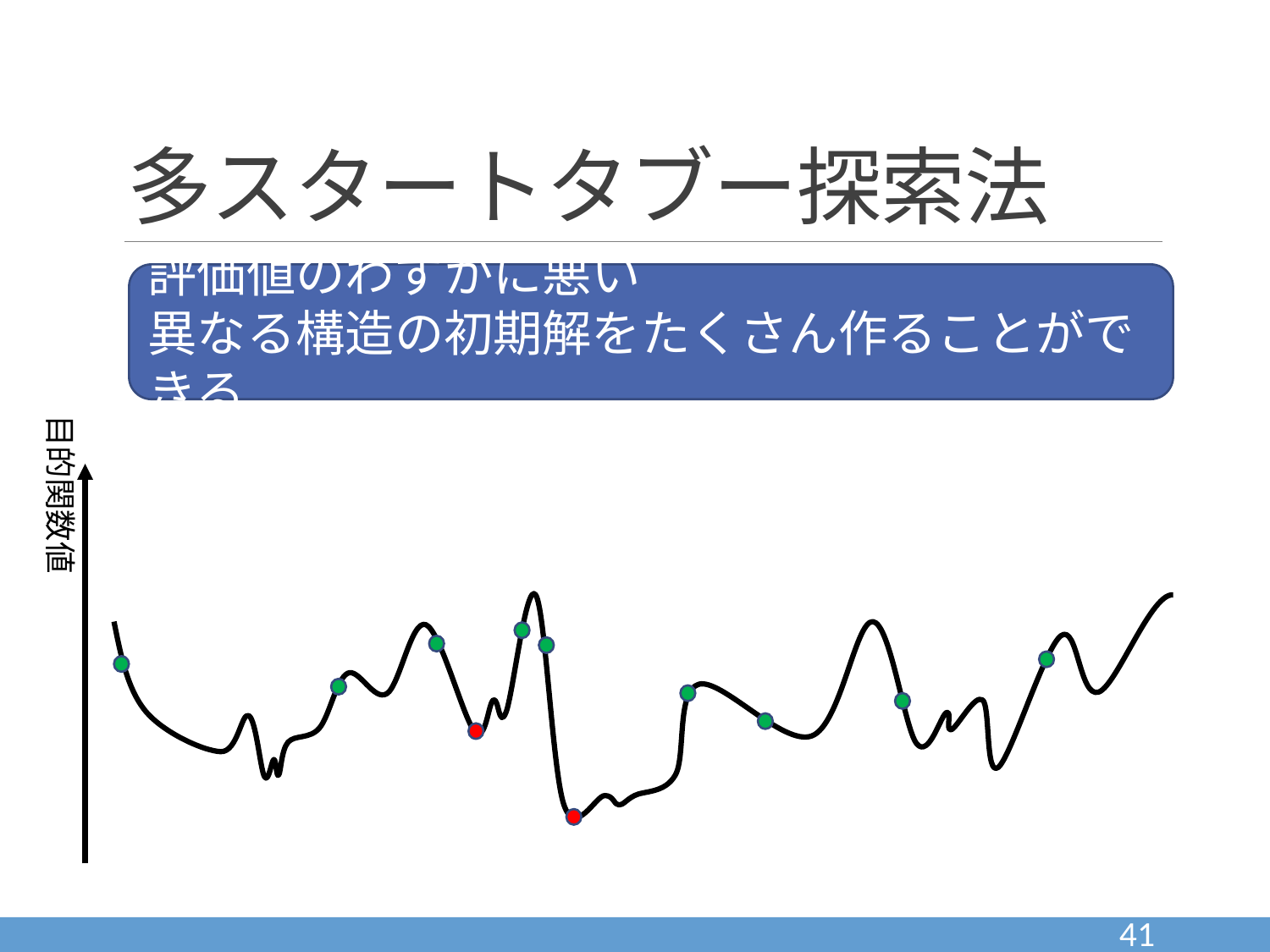

# 多スタートタブー探索法
評価値のわずかに悪い
異なる構造の初期解をたくさん作ることができる

目的関数値

41